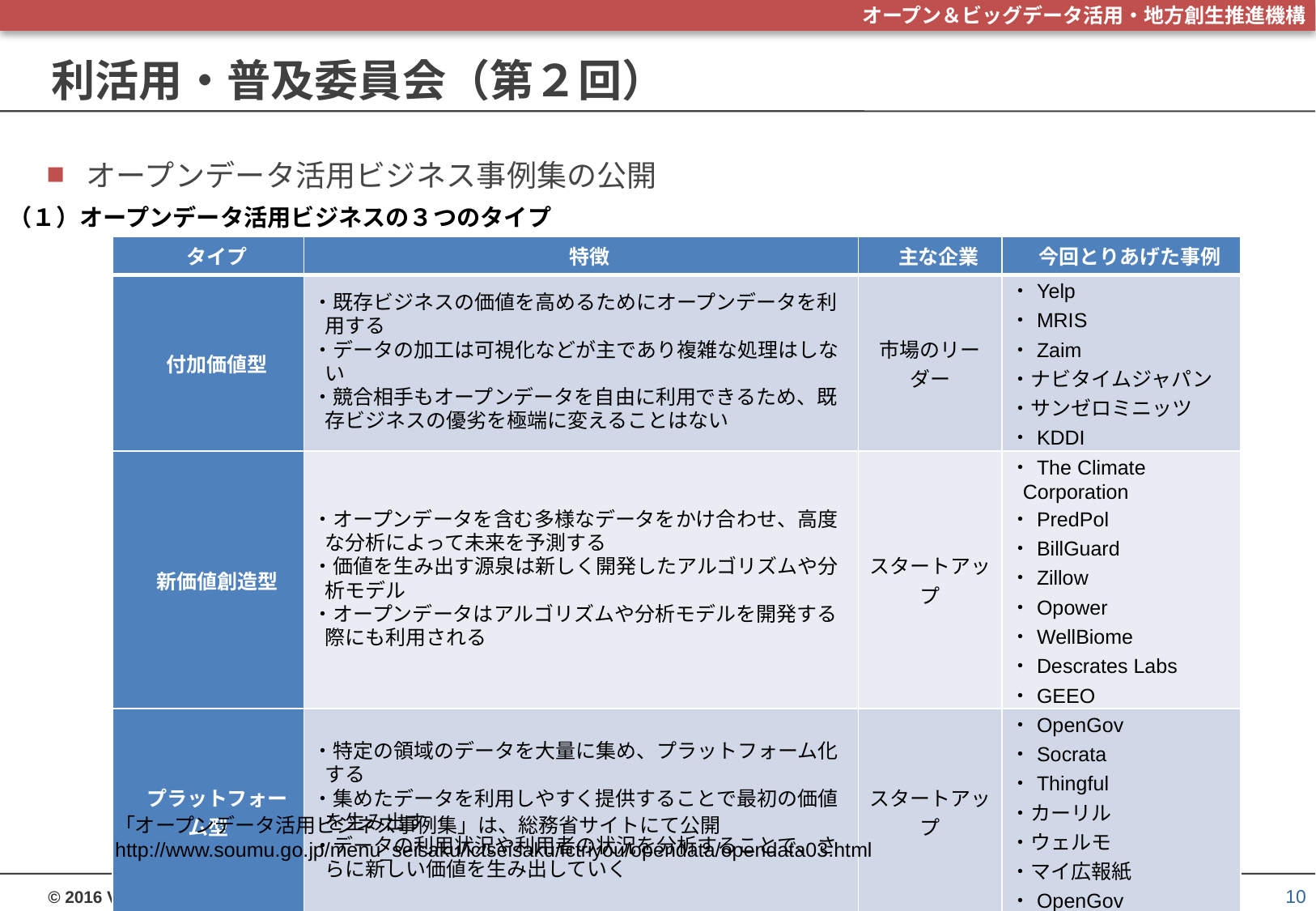

# 利活用・普及委員会（第２回）
オープンデータ活用ビジネス事例集の公開
（１）オープンデータ活用ビジネスの３つのタイプ
| タイプ | 特徴 | 主な企業 | 今回とりあげた事例 |
| --- | --- | --- | --- |
| 付加価値型 | ・既存ビジネスの価値を高めるためにオープンデータを利用する ・データの加工は可視化などが主であり複雑な処理はしない ・競合相手もオープンデータを自由に利用できるため、既存ビジネスの優劣を極端に変えることはない | 市場のリーダー | ・Yelp ・MRIS ・Zaim ・ナビタイムジャパン ・サンゼロミニッツ ・KDDI |
| 新価値創造型 | ・オープンデータを含む多様なデータをかけ合わせ、高度な分析によって未来を予測する ・価値を生み出す源泉は新しく開発したアルゴリズムや分析モデル ・オープンデータはアルゴリズムや分析モデルを開発する際にも利用される | スタートアップ | ・The Climate Corporation ・PredPol ・BillGuard ・Zillow ・Opower ・WellBiome ・Descrates Labs ・GEEO |
| プラットフォーム型 | ・特定の領域のデータを大量に集め、プラットフォーム化する ・集めたデータを利用しやすく提供することで最初の価値を生み出す ・データの利用状況や利用者の状況を分析することで、さらに新しい価値を生み出していく | スタートアップ | ・OpenGov ・Socrata ・Thingful ・カーリル ・ウェルモ ・マイ広報紙 ・OpenGov |
「オープンデータ活用ビジネス事例集」は、総務省サイトにて公開
http://www.soumu.go.jp/menu_seisaku/ictseisaku/ictriyou/opendata/opendata03.html
10